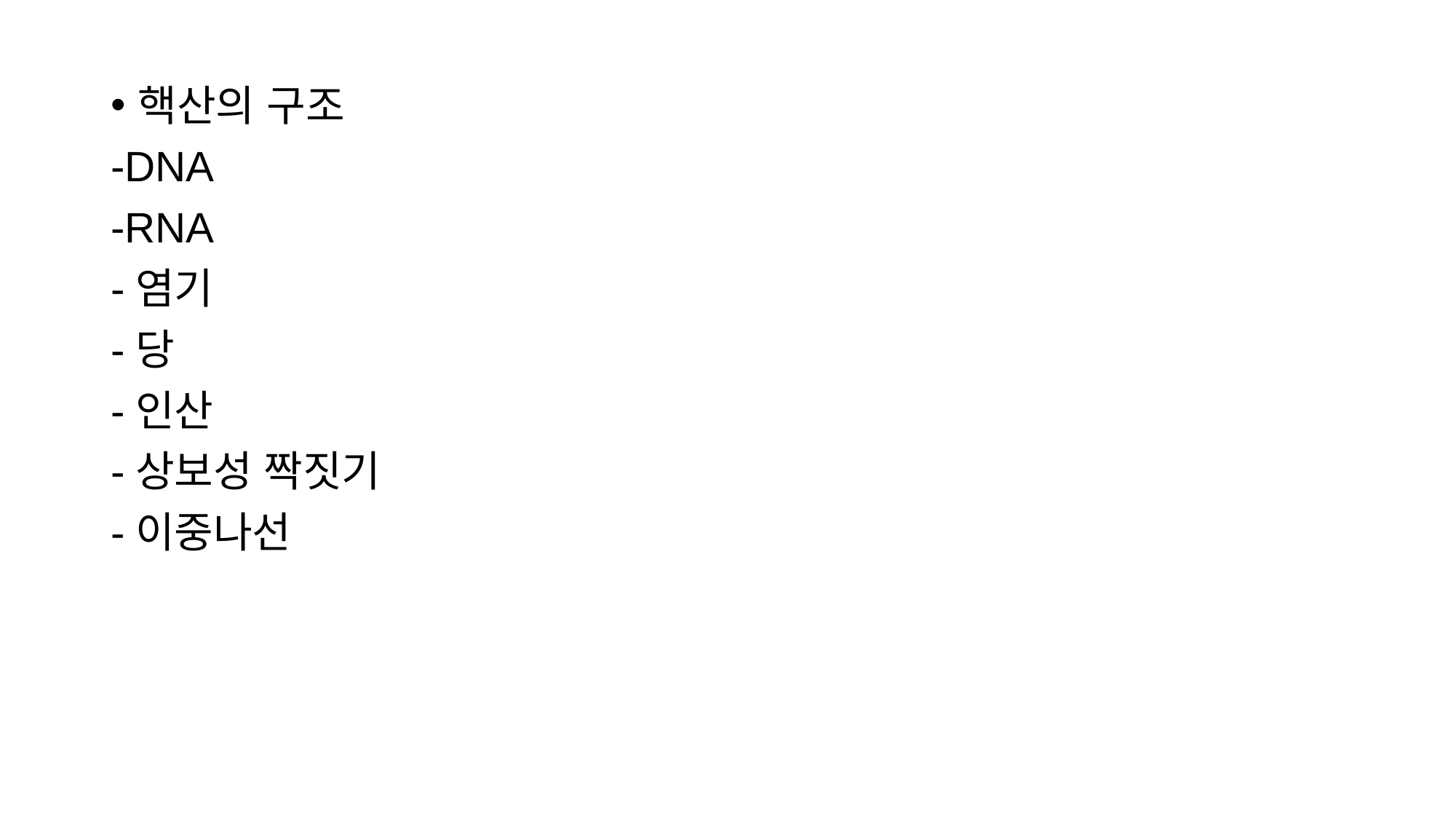

핵산의 구조
-DNA
-RNA
-염기
-당
-인산
-상보성 짝짓기
-이중나선